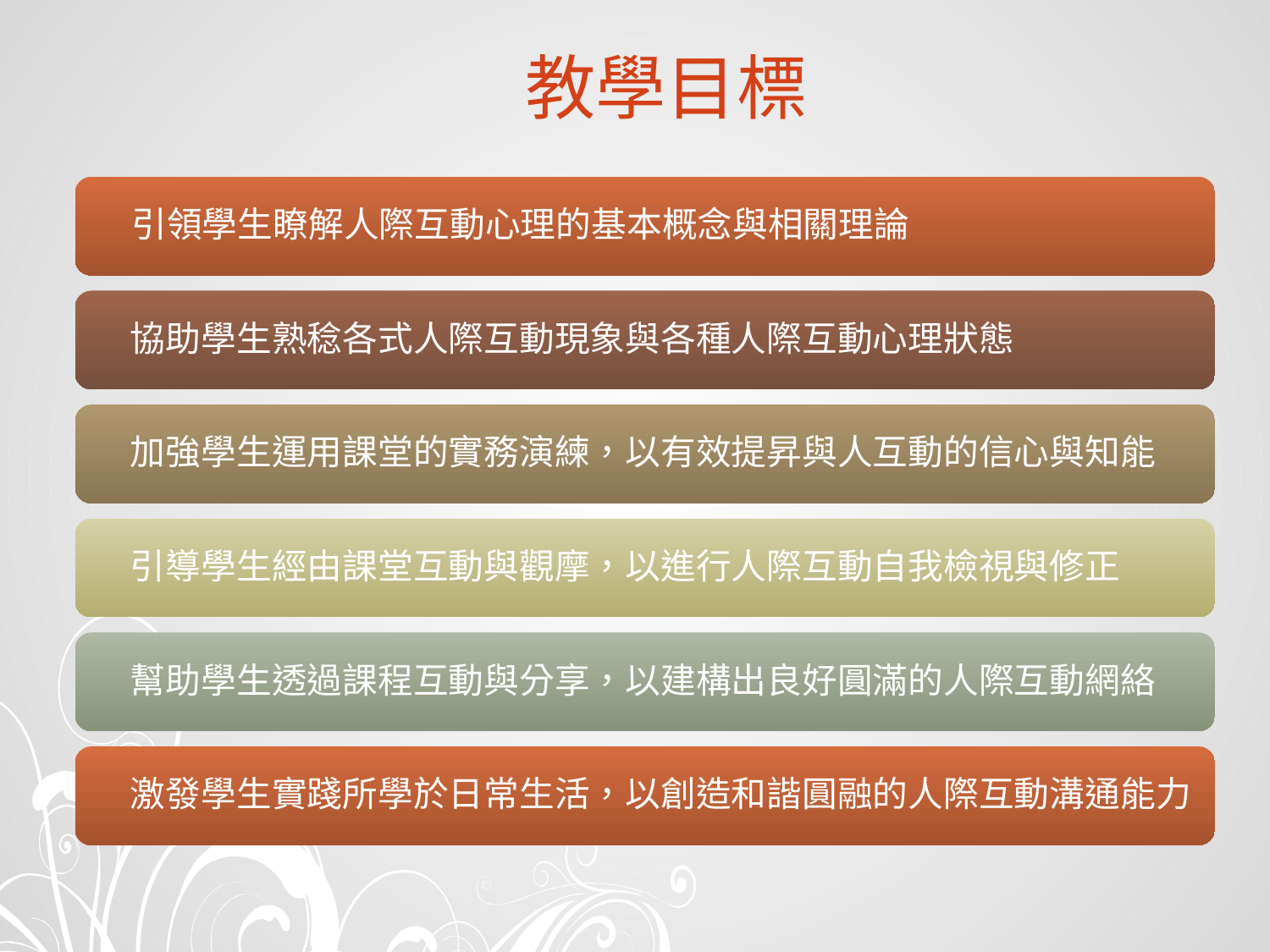

教學目標
引領學生瞭解人際互動心理的基本概念與相關理論
　協助學生熟稔各式人際互動現象與各種人際互動心理狀態
　加強學生運用課堂的實務演練，以有效提昇與人互動的信心與知能
　引導學生經由課堂互動與觀摩，以進行人際互動自我檢視與修正
　幫助學生透過課程互動與分享，以建構出良好圓滿的人際互動網絡
　激發學生實踐所學於日常生活，以創造和諧圓融的人際互動溝通能力